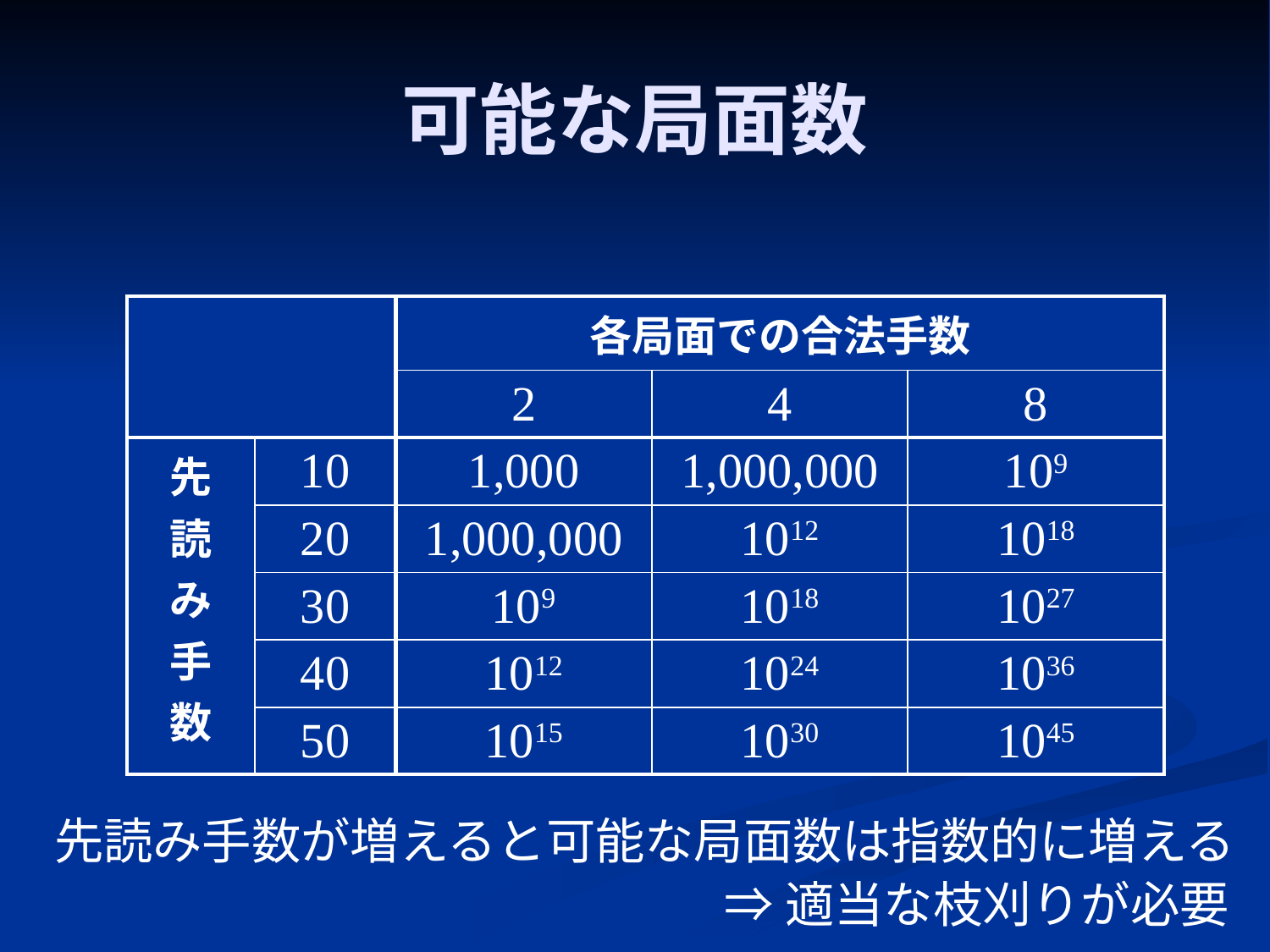

# 可能な局面数
|  |  | 各局面での合法手数 |  |  |
| --- | --- | --- | --- | --- |
|  |  | 2 | 4 | 8 |
| 先 読 み 手 数 | 10 | 1,000 | 1,000,000 | 109 |
|  | 20 | 1,000,000 | 1012 | 1018 |
|  | 30 | 109 | 1018 | 1027 |
|  | 40 | 1012 | 1024 | 1036 |
|  | 50 | 1015 | 1030 | 1045 |
先読み手数が増えると可能な局面数は指数的に増える
⇒適当な枝刈りが必要